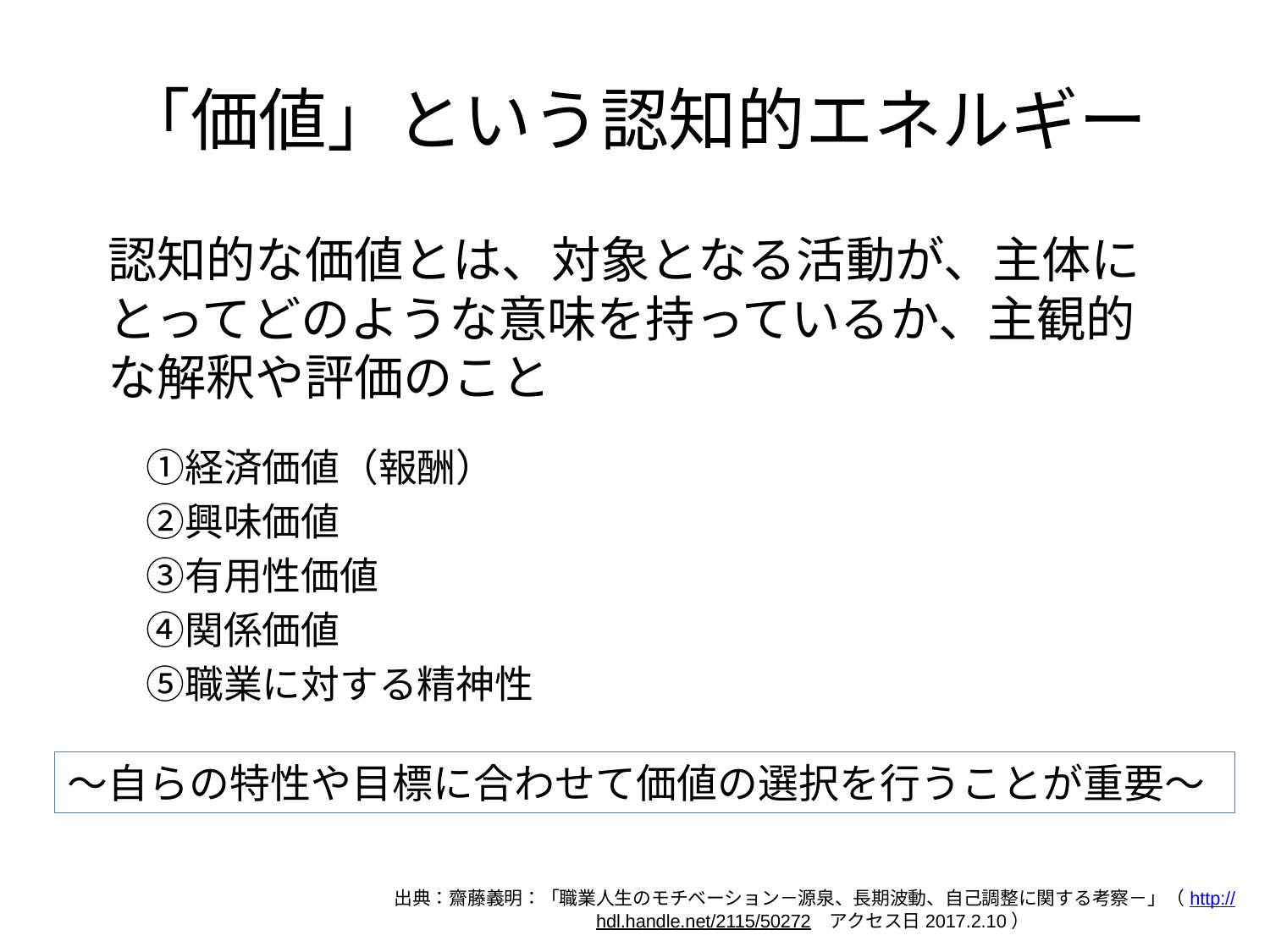

# 「価値」という認知的エネルギー
認知的な価値とは、対象となる活動が、主体にとってどのような意味を持っているか、主観的な解釈や評価のこと

　①経済価値（報酬）
　②興味価値
　③有用性価値
　④関係価値
　⑤職業に対する精神性

～自らの特性や目標に合わせて価値の選択を行うことが重要～
出典：齋藤義明：「職業人生のモチベーション－源泉、長期波動、自己調整に関する考察－」（http://hdl.handle.net/2115/50272　アクセス日2017.2.10）